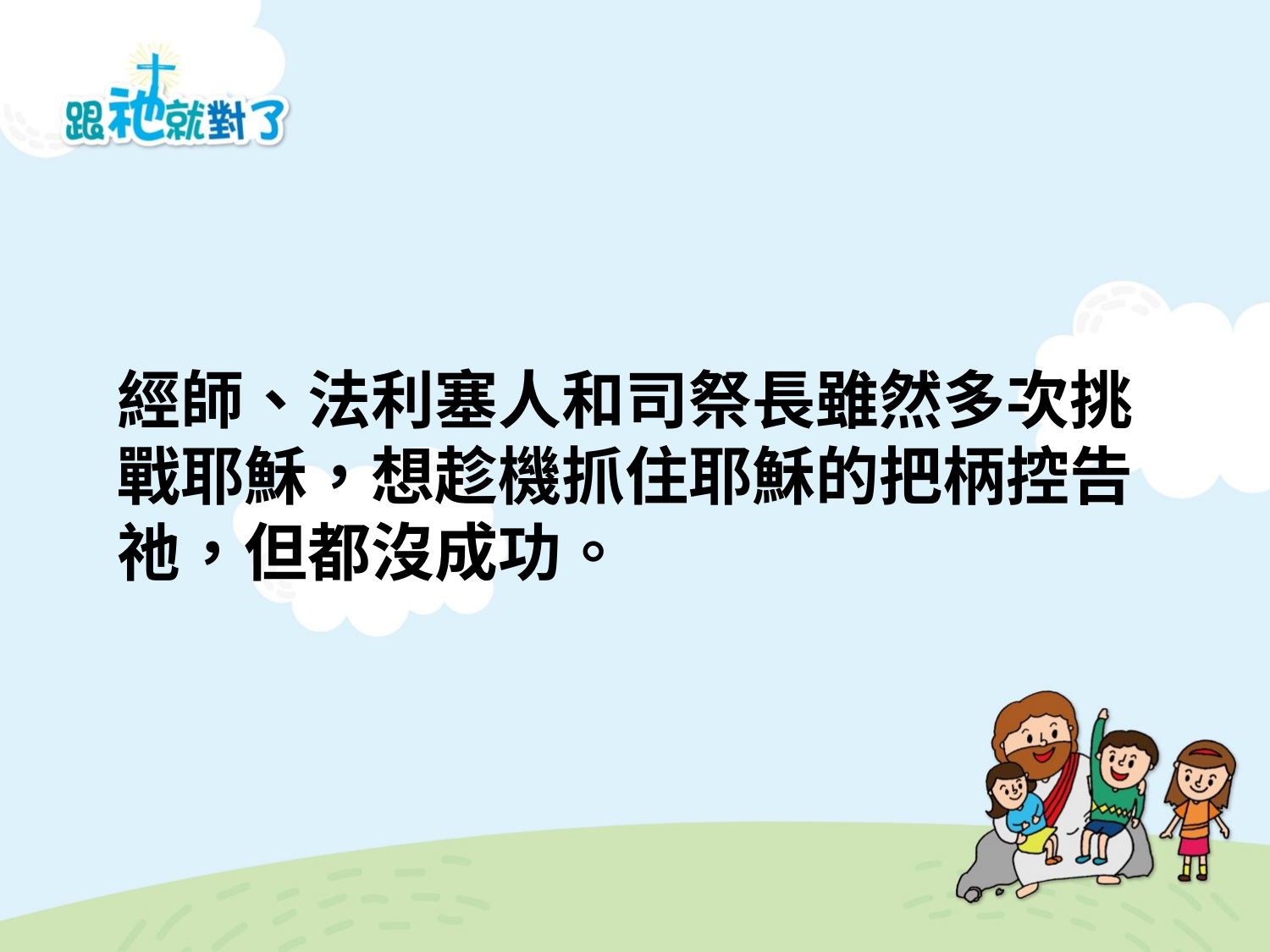

經師、法利塞人和司祭長雖然多次挑戰耶穌，想趁機抓住耶穌的把柄控告祂，但都沒成功。